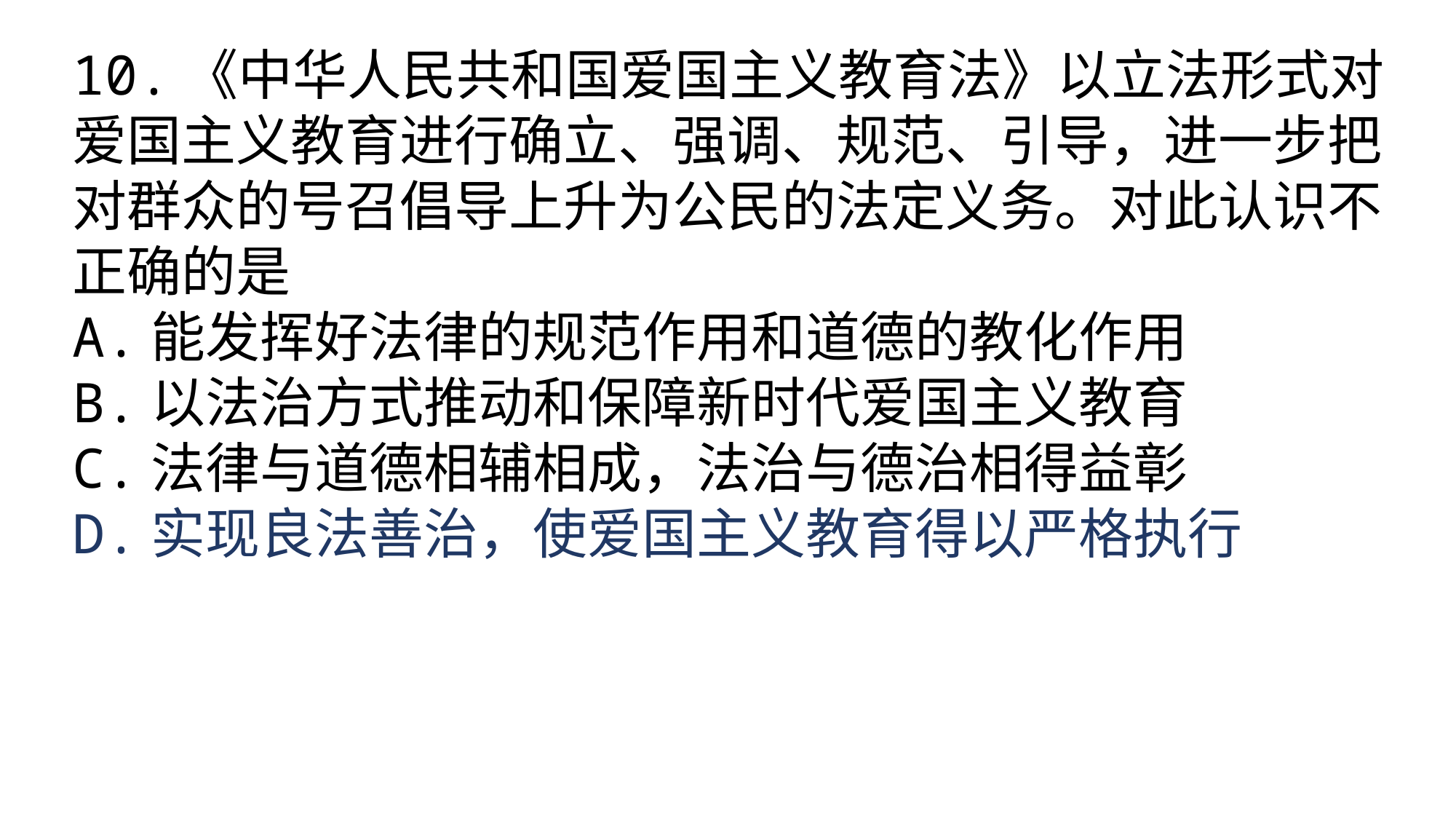

10.《中华人民共和国爱国主义教育法》以立法形式对爱国主义教育进行确立、强调、规范、引导，进一步把对群众的号召倡导上升为公民的法定义务。对此认识不正确的是
A.能发挥好法律的规范作用和道德的教化作用
B.以法治方式推动和保障新时代爱国主义教育
C.法律与道德相辅相成，法治与德治相得益彰
D.实现良法善治，使爱国主义教育得以严格执行